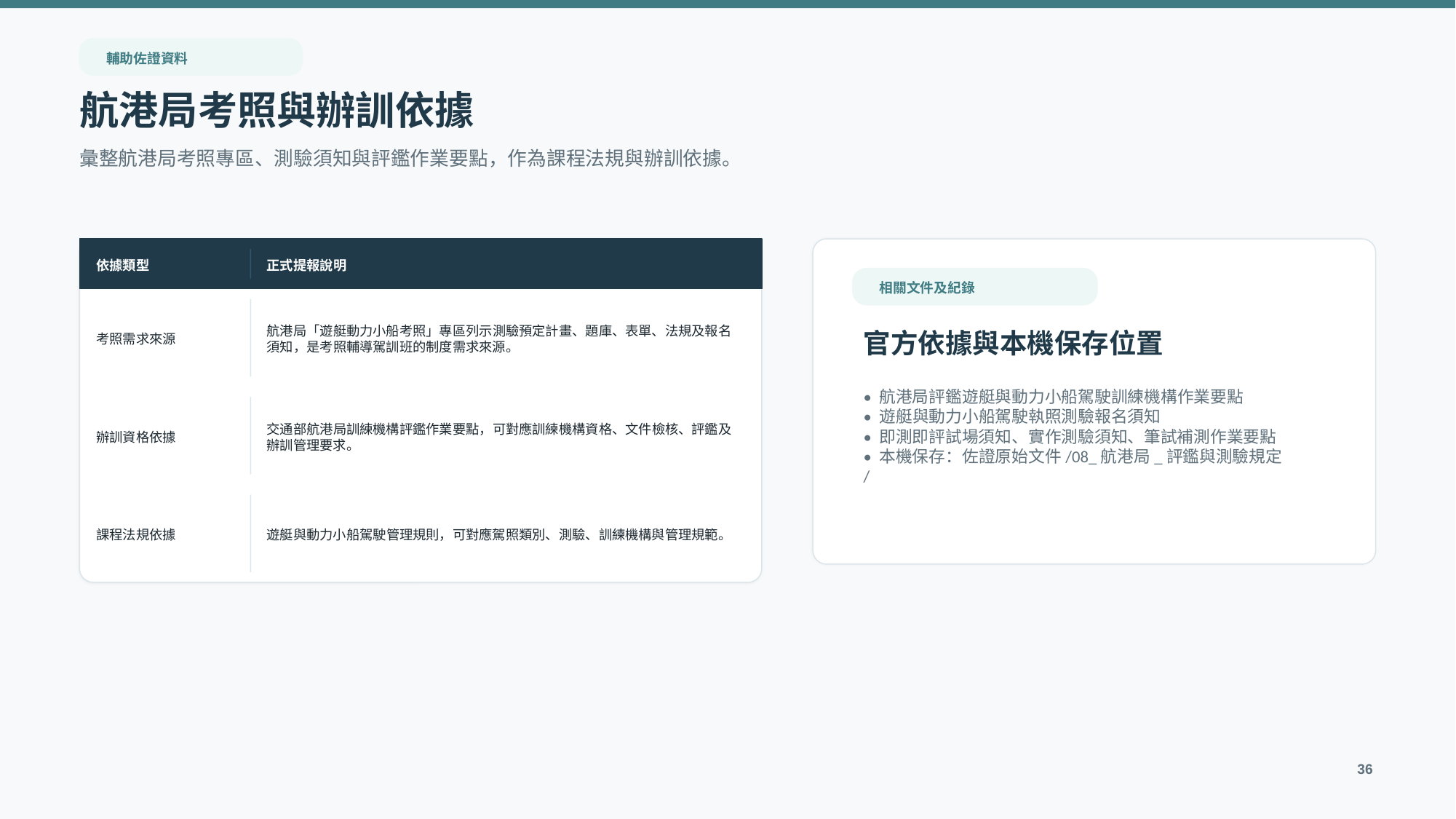

輔助佐證資料
航港局考照與辦訓依據
彙整航港局考照專區、測驗須知與評鑑作業要點，作為課程法規與辦訓依據。

依據類型
正式提報說明

相關文件及紀錄
考照需求來源
航港局「遊艇動力小船考照」專區列示測驗預定計畫、題庫、表單、法規及報名須知，是考照輔導駕訓班的制度需求來源。

官方依據與本機保存位置
• 航港局評鑑遊艇與動力小船駕駛訓練機構作業要點
• 遊艇與動力小船駕駛執照測驗報名須知
• 即測即評試場須知、實作測驗須知、筆試補測作業要點
• 本機保存：佐證原始文件/08_航港局_評鑑與測驗規定/
辦訓資格依據
交通部航港局訓練機構評鑑作業要點，可對應訓練機構資格、文件檢核、評鑑及辦訓管理要求。

課程法規依據
遊艇與動力小船駕駛管理規則，可對應駕照類別、測驗、訓練機構與管理規範。

36